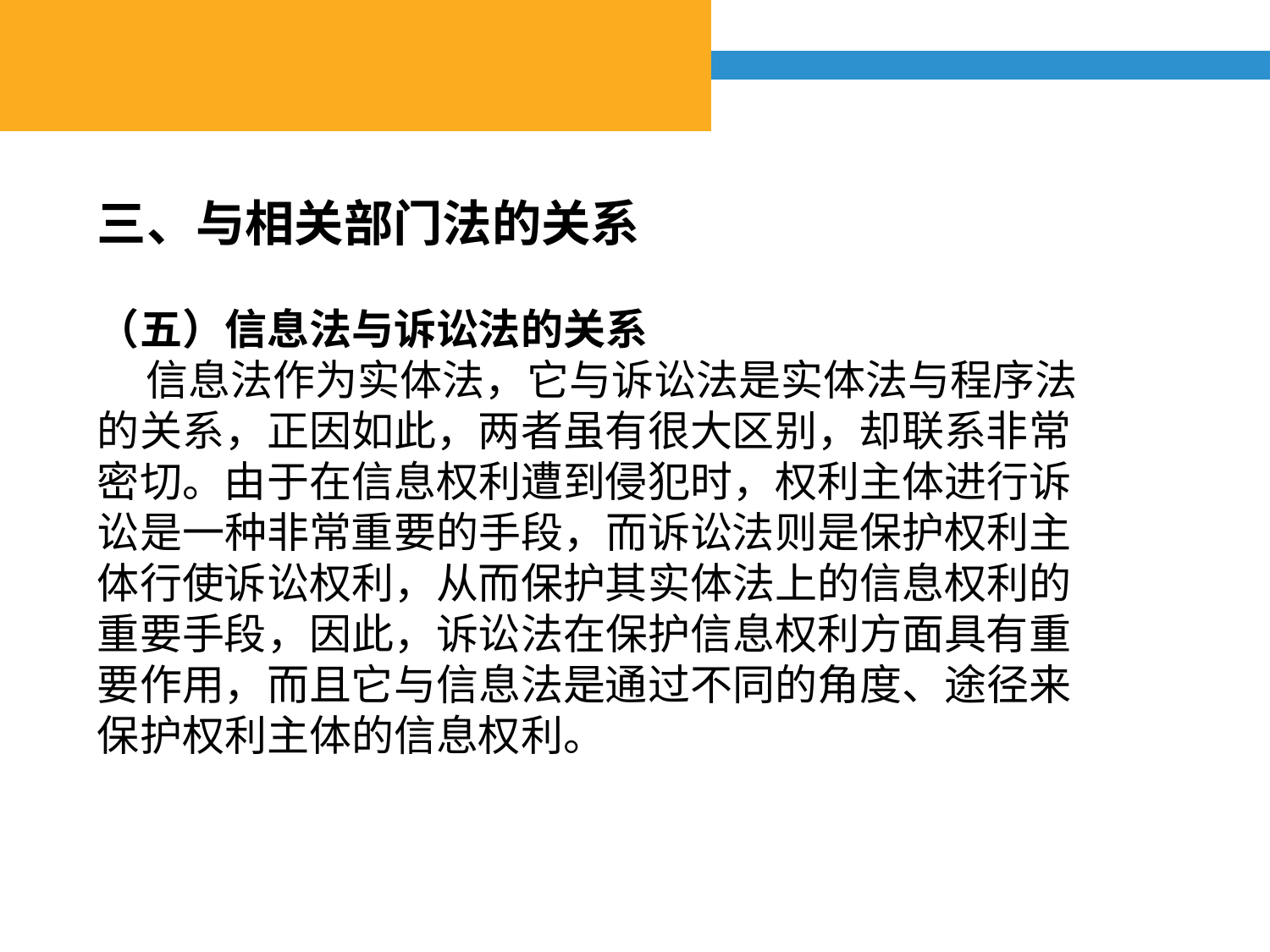

三、与相关部门法的关系

（五）信息法与诉讼法的关系
    信息法作为实体法，它与诉讼法是实体法与程序法的关系，正因如此，两者虽有很大区别，却联系非常密切。由于在信息权利遭到侵犯时，权利主体进行诉讼是一种非常重要的手段，而诉讼法则是保护权利主体行使诉讼权利，从而保护其实体法上的信息权利的重要手段，因此，诉讼法在保护信息权利方面具有重要作用，而且它与信息法是通过不同的角度、途径来保护权利主体的信息权利。